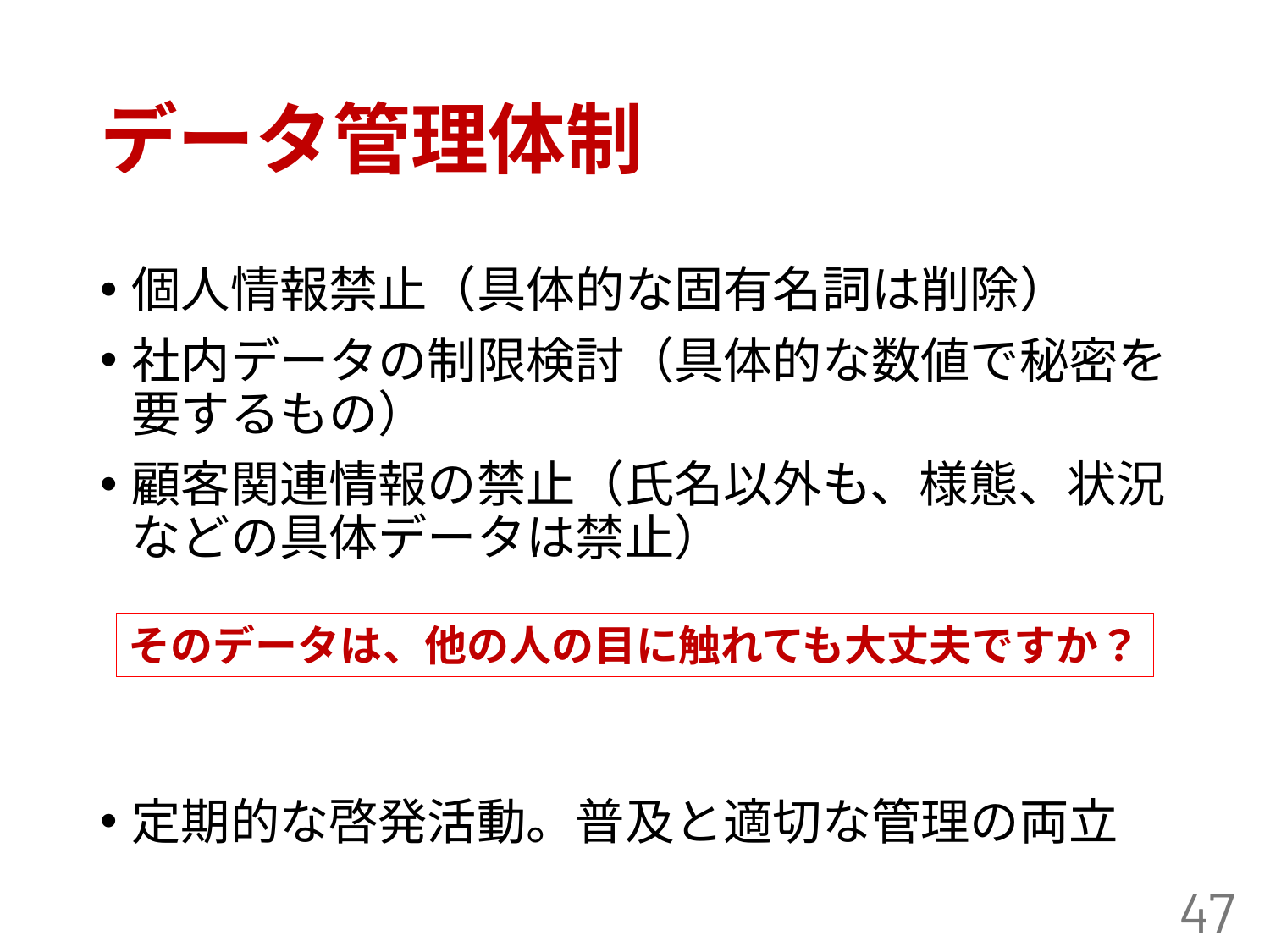

# データ管理体制
個人情報禁止（具体的な固有名詞は削除）
社内データの制限検討（具体的な数値で秘密を要するもの）
顧客関連情報の禁止（氏名以外も、様態、状況などの具体データは禁止）

定期的な啓発活動。普及と適切な管理の両立
そのデータは、他の人の目に触れても大丈夫ですか？
47